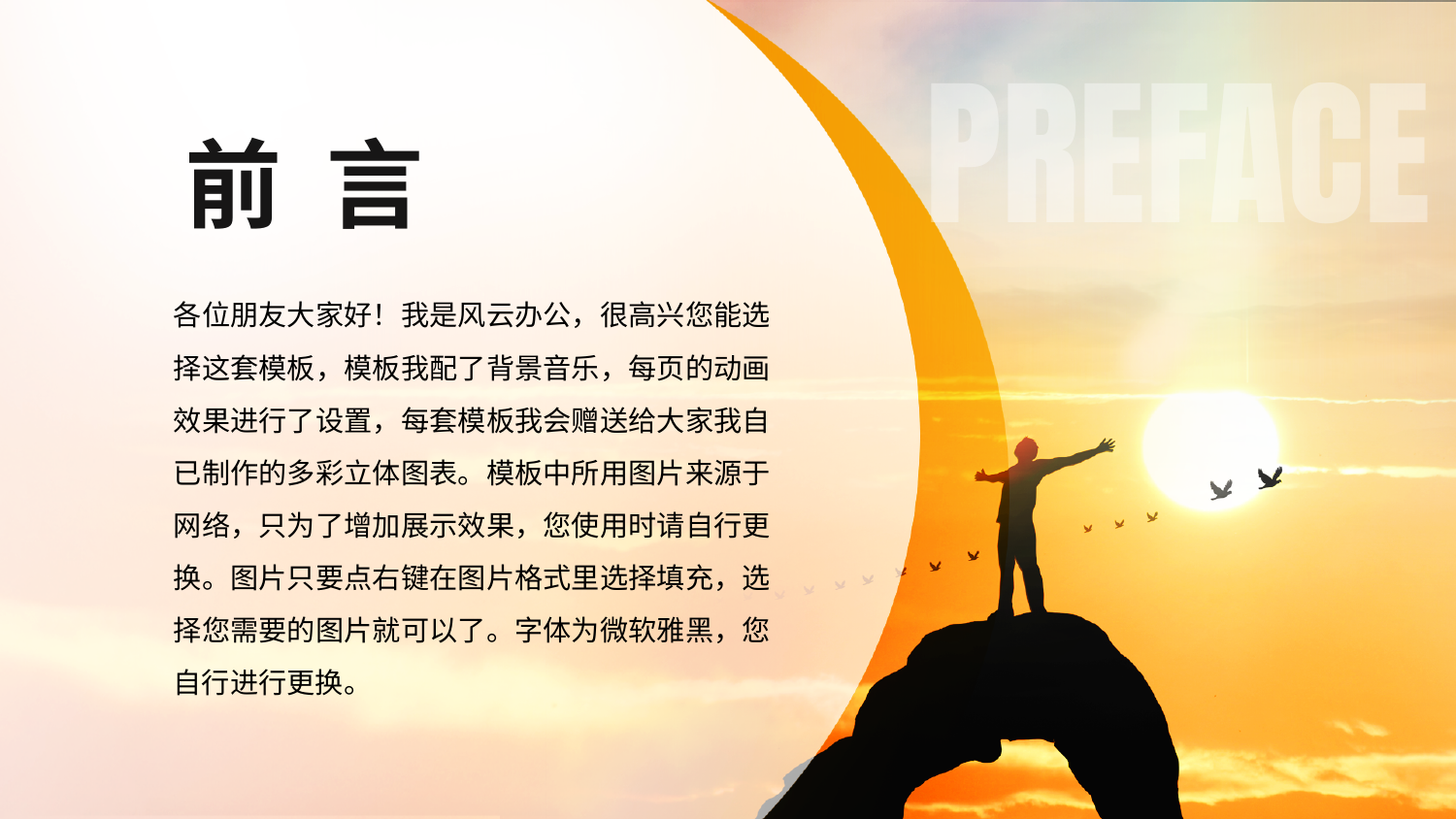

PREFACE
前  言
各位朋友大家好！我是风云办公，很高兴您能选择这套模板，模板我配了背景音乐，每页的动画效果进行了设置，每套模板我会赠送给大家我自已制作的多彩立体图表。模板中所用图片来源于网络，只为了增加展示效果，您使用时请自行更换。图片只要点右键在图片格式里选择填充，选择您需要的图片就可以了。字体为微软雅黑，您自行进行更换。